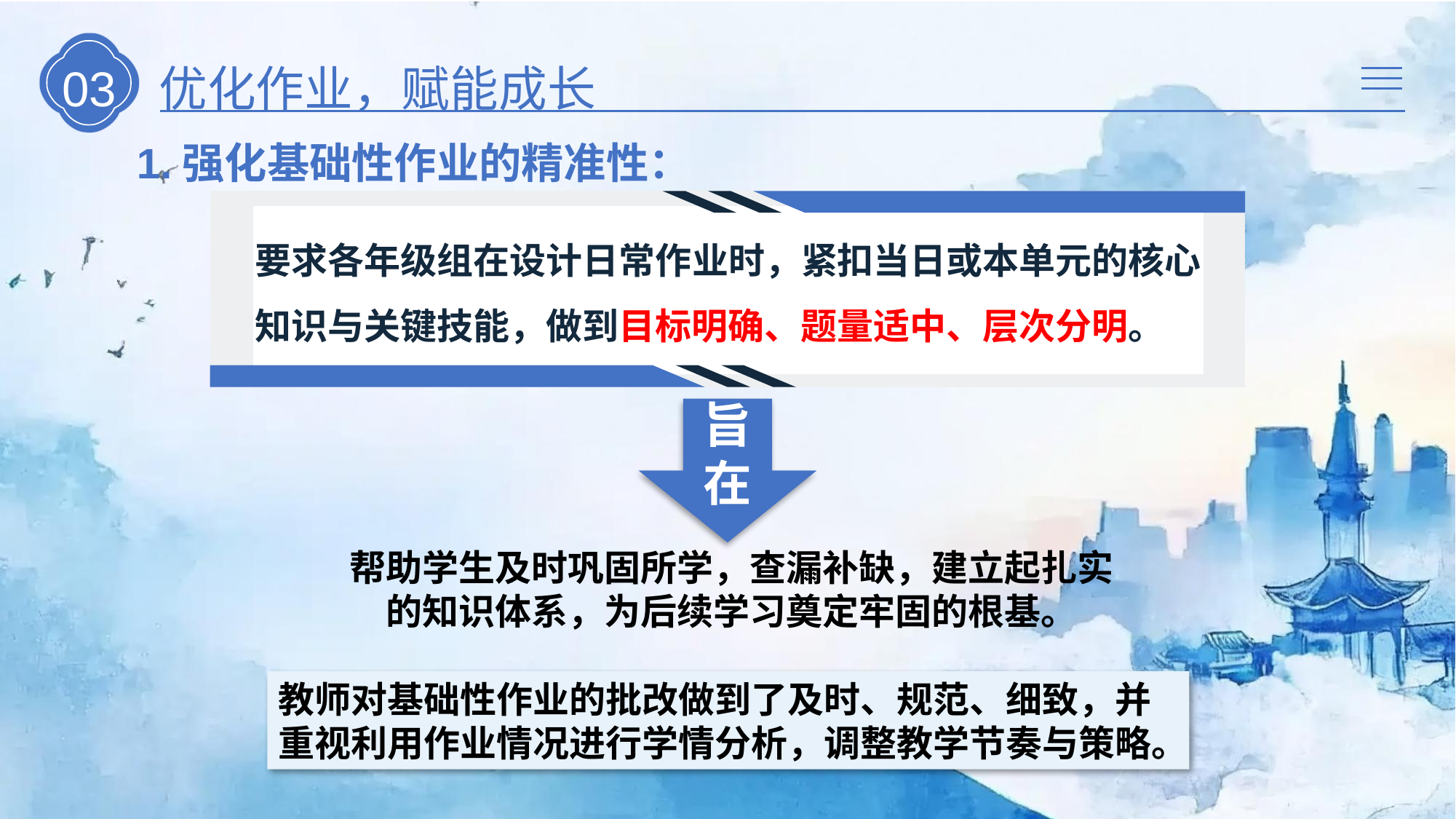

03
优化作业，赋能成长
1.强化基础性作业的精准性：

要求各年级组在设计日常作业时，紧扣当日或本单元的核心知识与关键技能，做到目标明确、题量适中、层次分明。
旨在
帮助学生及时巩固所学，查漏补缺，建立起扎实的知识体系，为后续学习奠定牢固的根基。
教师对基础性作业的批改做到了及时、规范、细致，并重视利用作业情况进行学情分析，调整教学节奏与策略。